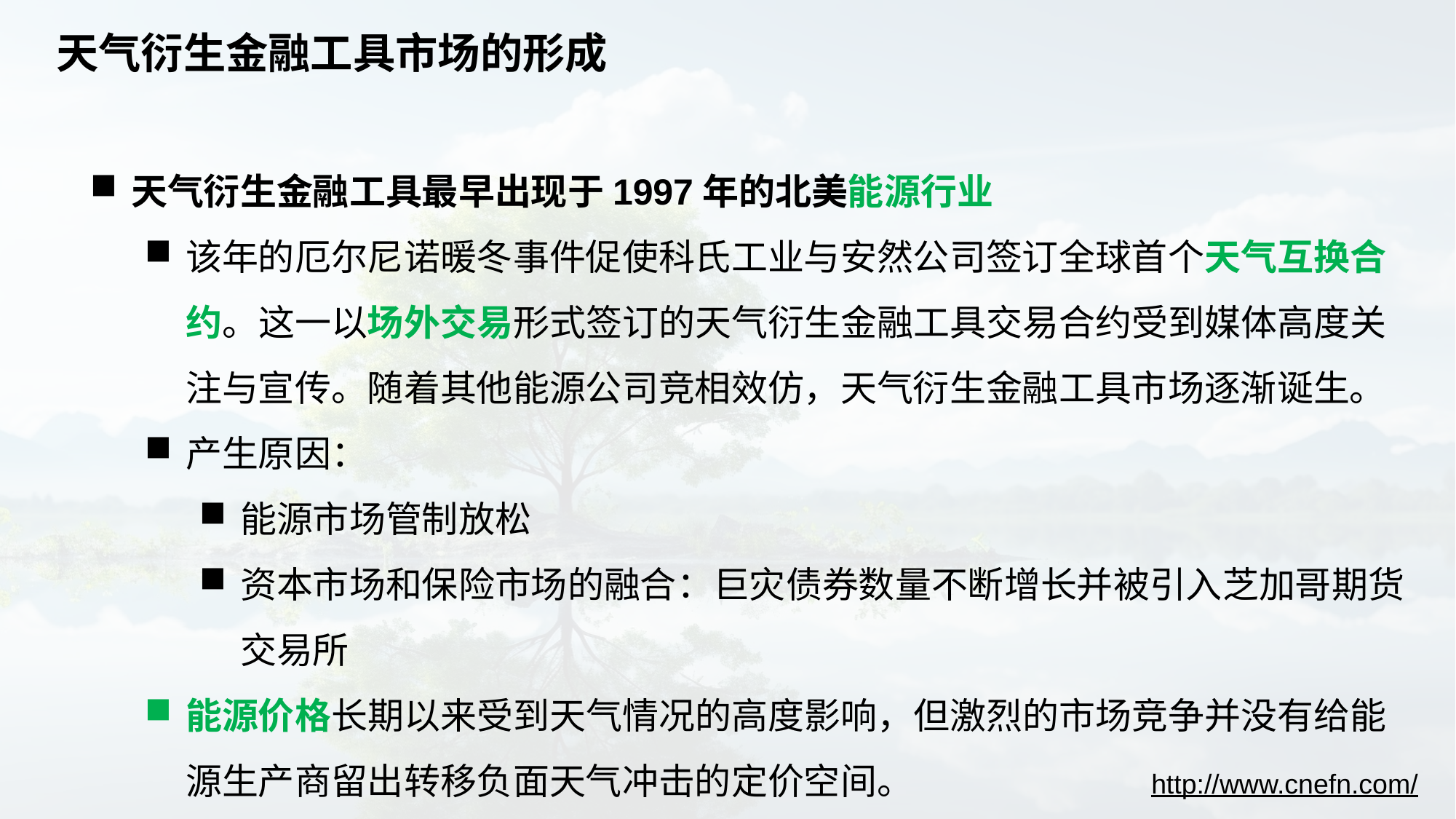

# 天气衍生金融工具市场的形成
天气衍生金融工具最早出现于1997年的北美能源行业
该年的厄尔尼诺暖冬事件促使科氏工业与安然公司签订全球首个天气互换合约。这一以场外交易形式签订的天气衍生金融工具交易合约受到媒体高度关注与宣传。随着其他能源公司竞相效仿，天气衍生金融工具市场逐渐诞生。
产生原因：
能源市场管制放松
资本市场和保险市场的融合：巨灾债券数量不断增长并被引入芝加哥期货交易所
能源价格长期以来受到天气情况的高度影响，但激烈的市场竞争并没有给能源生产商留出转移负面天气冲击的定价空间。